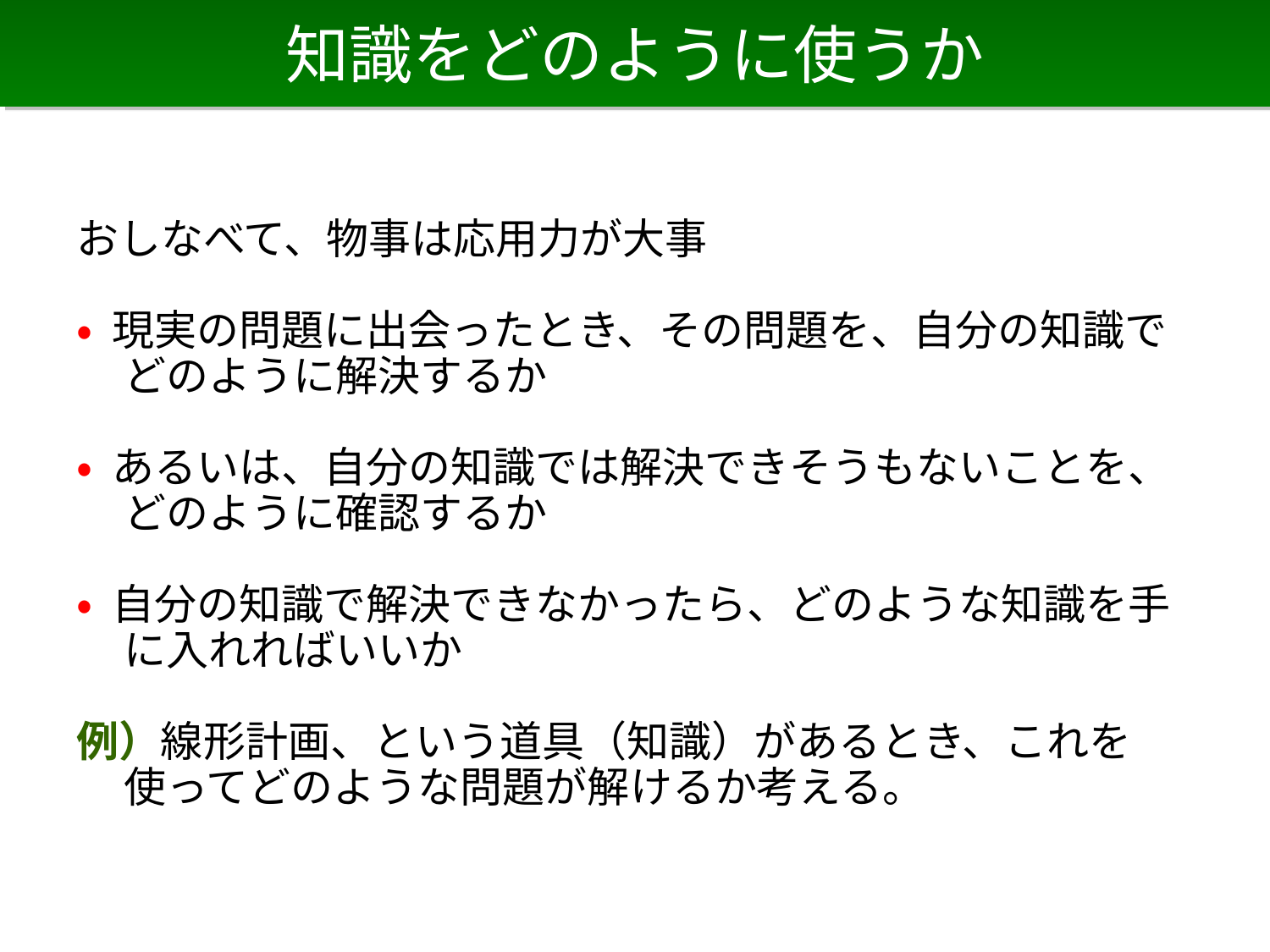

# 知識をどのように使うか
おしなべて、物事は応用力が大事

• 現実の問題に出会ったとき、その問題を、自分の知識でどのように解決するか

• あるいは、自分の知識では解決できそうもないことを、どのように確認するか

• 自分の知識で解決できなかったら、どのような知識を手に入れればいいか

例）線形計画、という道具（知識）があるとき、これを使ってどのような問題が解けるか考える。